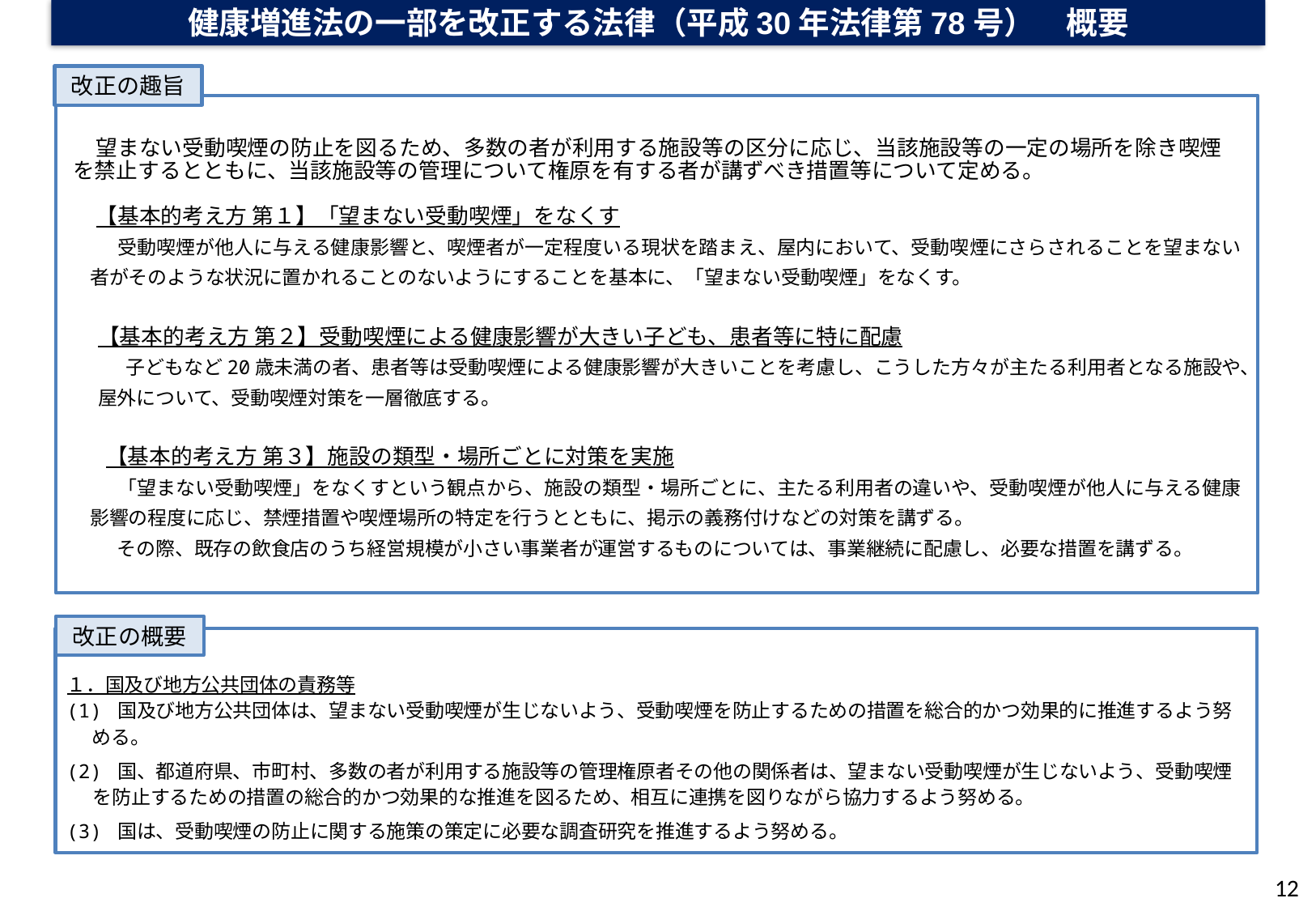

健康増進法の一部を改正する法律（平成30年法律第78号）　概要
改正の趣旨
望まない受動喫煙の防止を図るため、多数の者が利用する施設等の区分に応じ、当該施設等の一定の場所を除き喫煙を禁止するとともに、当該施設等の管理について権原を有する者が講ずべき措置等について定める。

【基本的考え方 第１】「望まない受動喫煙」をなくす
　受動喫煙が他人に与える健康影響と、喫煙者が一定程度いる現状を踏まえ、屋内において、受動喫煙にさらされることを望まない者がそのような状況に置かれることのないようにすることを基本に、「望まない受動喫煙」をなくす。

【基本的考え方 第２】受動喫煙による健康影響が大きい子ども、患者等に特に配慮
　子どもなど20歳未満の者、患者等は受動喫煙による健康影響が大きいことを考慮し、こうした方々が主たる利用者となる施設や、屋外について、受動喫煙対策を一層徹底する。

【基本的考え方 第３】施設の類型・場所ごとに対策を実施
　「望まない受動喫煙」をなくすという観点から、施設の類型・場所ごとに、主たる利用者の違いや、受動喫煙が他人に与える健康影響の程度に応じ、禁煙措置や喫煙場所の特定を行うとともに、掲示の義務付けなどの対策を講ずる。
　その際、既存の飲食店のうち経営規模が小さい事業者が運営するものについては、事業継続に配慮し、必要な措置を講ずる。
改正の概要

１．国及び地方公共団体の責務等
(1) 国及び地方公共団体は、望まない受動喫煙が生じないよう、受動喫煙を防止するための措置を総合的かつ効果的に推進するよう努める。
(2) 国、都道府県、市町村、多数の者が利用する施設等の管理権原者その他の関係者は、望まない受動喫煙が生じないよう、受動喫煙を防止するための措置の総合的かつ効果的な推進を図るため、相互に連携を図りながら協力するよう努める。
(3) 国は、受動喫煙の防止に関する施策の策定に必要な調査研究を推進するよう努める。

12